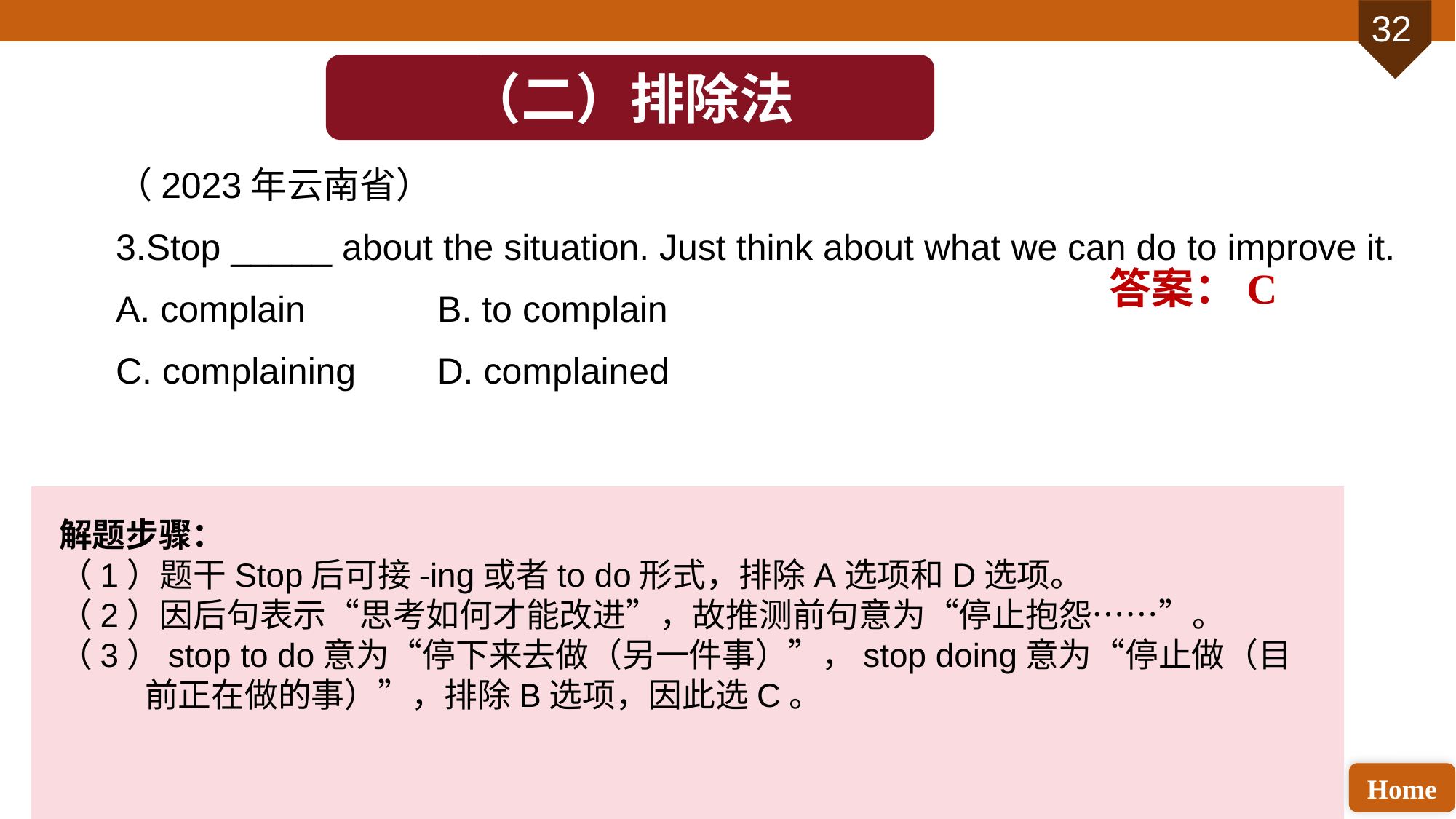

（二）排除法
（2023年云南省）
3.Stop _____ about the situation. Just think about what we can do to improve it.
A. complain             B. to complain
C. complaining        D. complained

答案：C

解题步骤：
（1）题干Stop后可接-ing或者to do形式，排除A选项和D选项。
（2）因后句表示“思考如何才能改进”，故推测前句意为“停止抱怨……”。
（3）stop to do意为“停下来去做（另一件事）”，stop doing意为“停止做（目前正在做的事）”，排除B选项，因此选C。